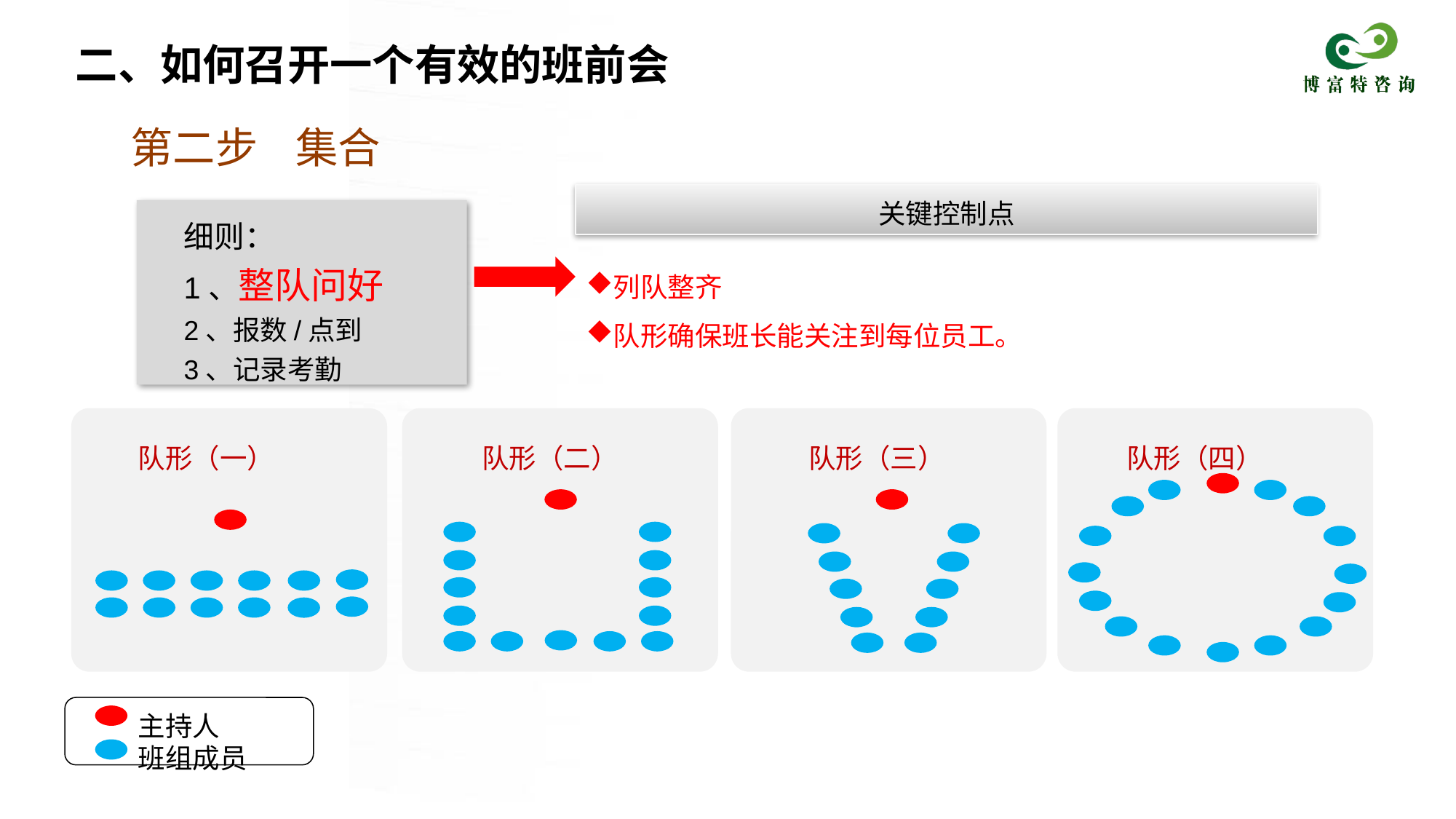

# 二、如何召开一个有效的班前会
第二步    集合
关键控制点

细则：
1、整队问好
2、报数/点到
3、记录考勤
列队整齐
队形确保班长能关注到每位员工。

队形（一）
队形（二）
队形（三）
队形（四）

主持人

班组成员